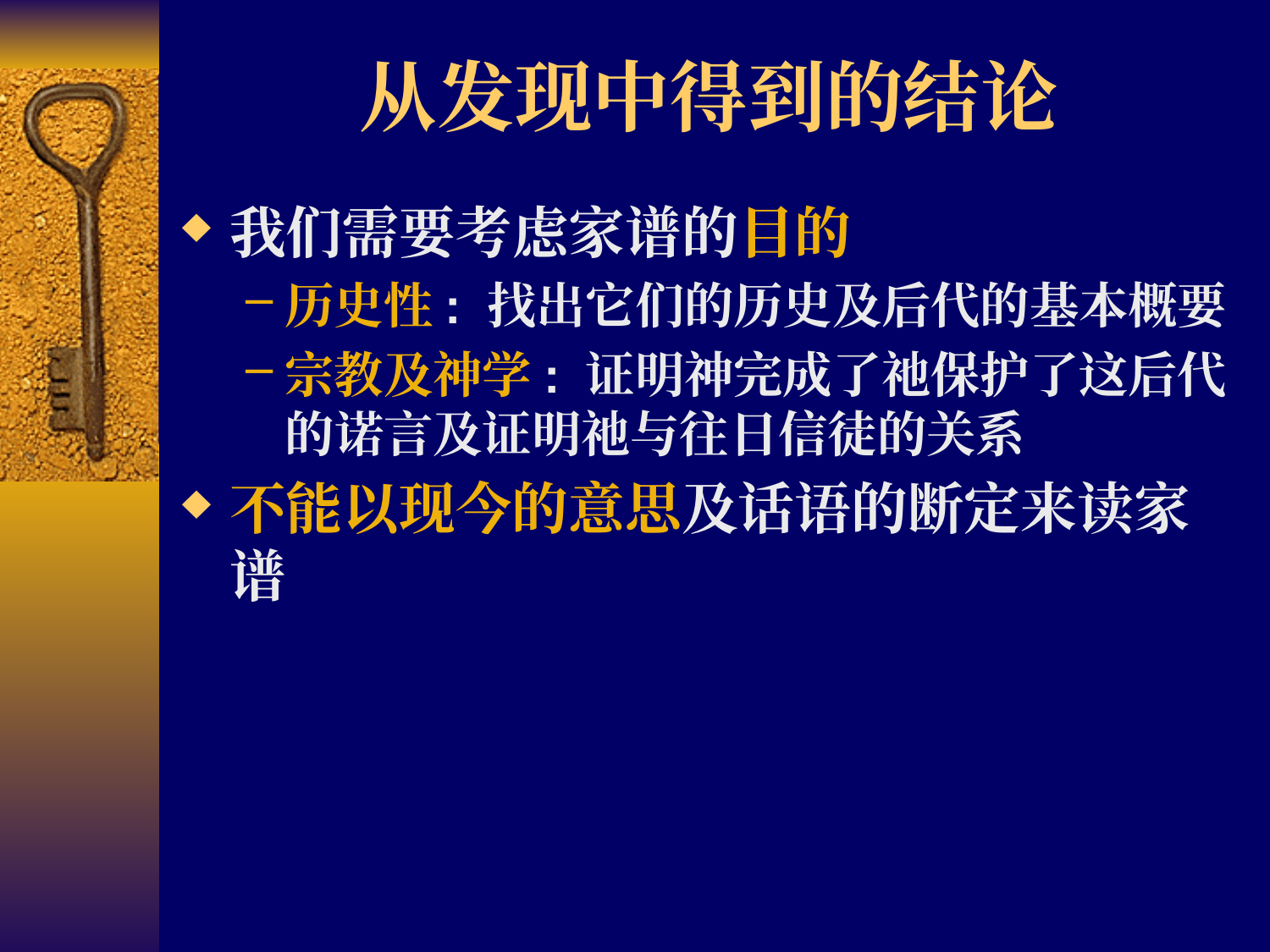

# 从发现中得到的结论
我们需要考虑家谱的目的
历史性: 找出它们的历史及后代的基本概要
宗教及神学: 证明神完成了祂保护了这后代的诺言及证明祂与往日信徒的关系
不能以现今的意思及话语的断定来读家谱